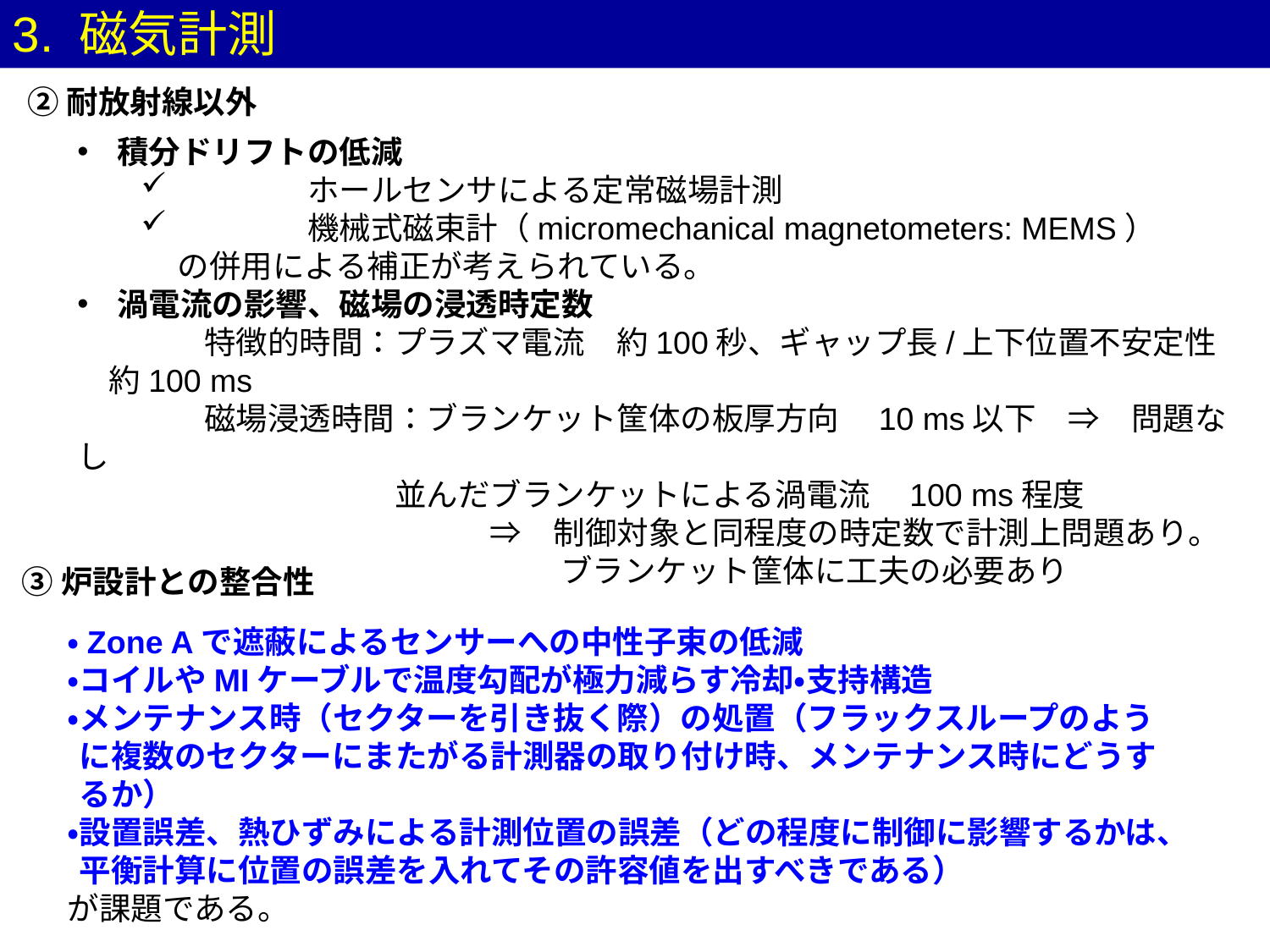

3. 磁気計測
②耐放射線以外
積分ドリフトの低減
	ホールセンサによる定常磁場計測
	機械式磁束計（micromechanical magnetometers: MEMS）
　　の併用による補正が考えられている。
渦電流の影響、磁場の浸透時定数
　　　　特徴的時間：プラズマ電流　約100秒、ギャップ長/上下位置不安定性　約100 ms
　　　　磁場浸透時間：ブランケット筐体の板厚方向　10 ms以下　⇒　問題なし
		　　並んだブランケットによる渦電流　100 ms程度
			　⇒　制御対象と同程度の時定数で計測上問題あり。
			　　　 ブランケット筐体に工夫の必要あり

③炉設計との整合性
・Zone Aで遮蔽によるセンサーへの中性子束の低減
・コイルやMIケーブルで温度勾配が極力減らす冷却・支持構造
・メンテナンス時（セクターを引き抜く際）の処置（フラックスループのように複数のセクターにまたがる計測器の取り付け時、メンテナンス時にどうするか）
・設置誤差、熱ひずみによる計測位置の誤差（どの程度に制御に影響するかは、平衡計算に位置の誤差を入れてその許容値を出すべきである）
が課題である。